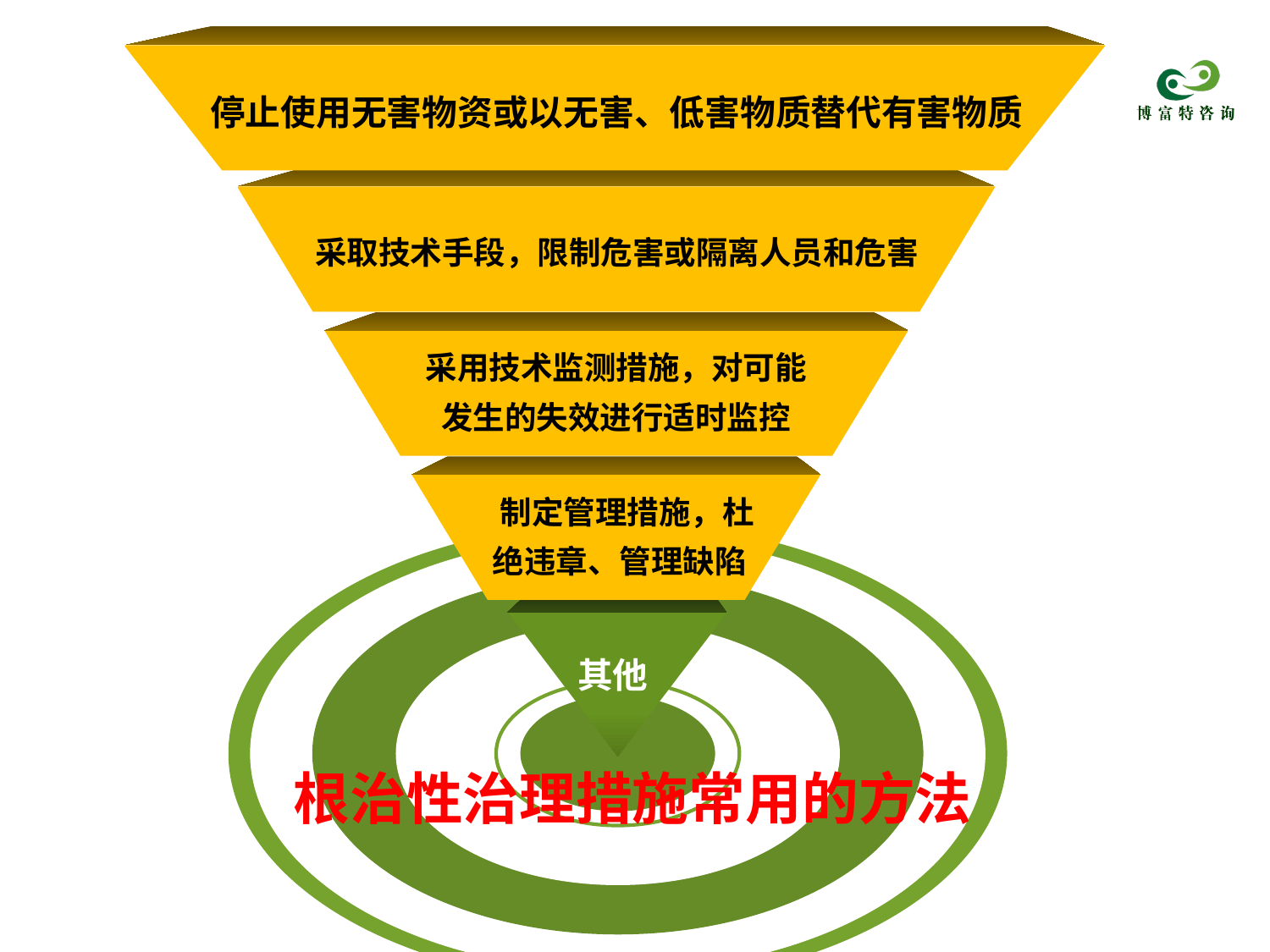

停止使用无害物资或以无害、低害物质替代有害物质

采取技术手段，限制危害或隔离人员和危害

采用技术监测措施，对可能发生的失效进行适时监控

 制定管理措施，杜绝违章、管理缺陷

其他
根治性治理措施常用的方法
24